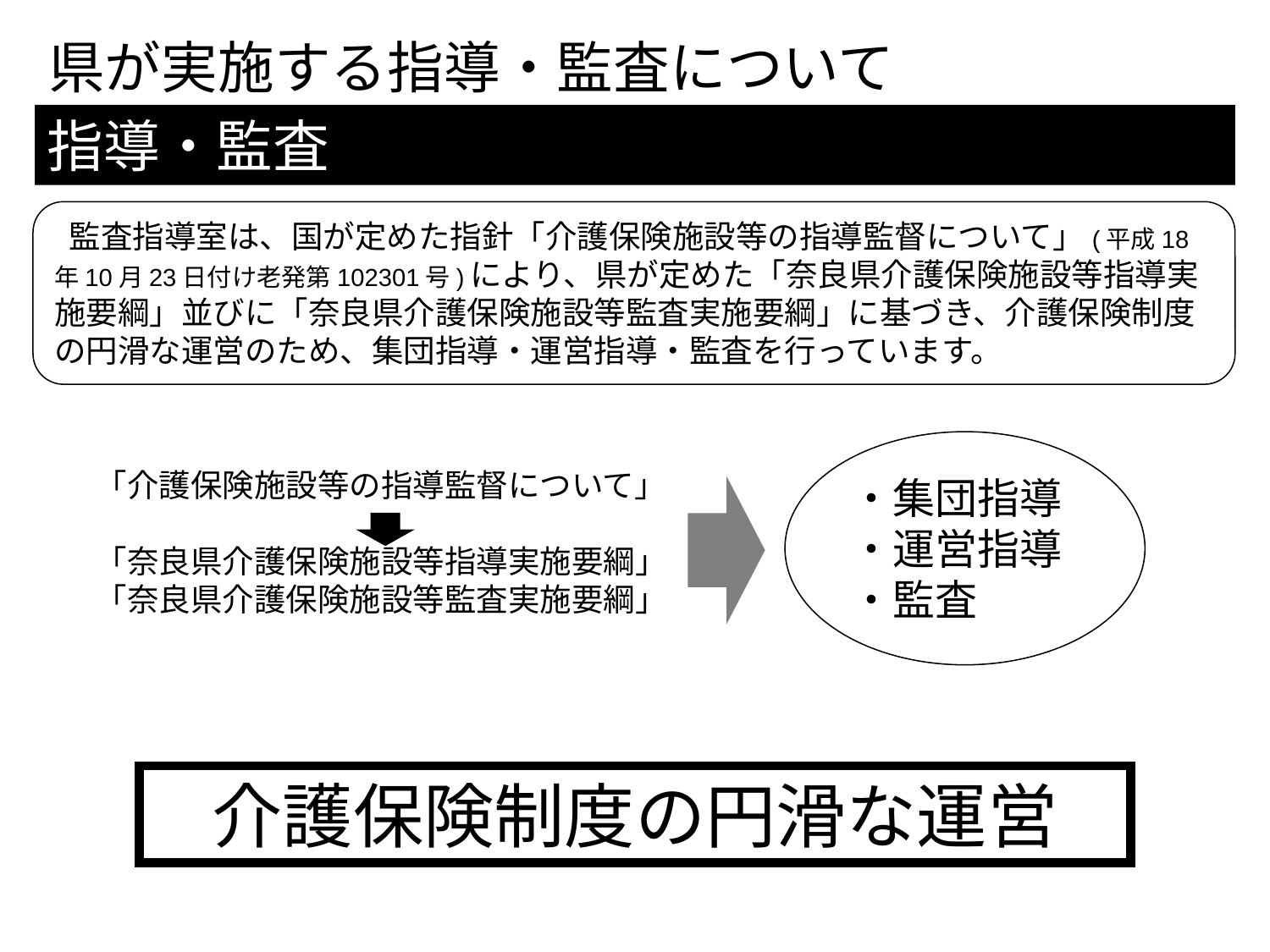

県が実施する指導・監査について
指導・監査
 監査指導室は、国が定めた指針「介護保険施設等の指導監督について」(平成18年10月23日付け老発第102301号)により、県が定めた「奈良県介護保険施設等指導実施要綱」並びに「奈良県介護保険施設等監査実施要綱」に基づき、介護保険制度の円滑な運営のため、集団指導・運営指導・監査を行っています。
・集団指導
・運営指導
・監査
「介護保険施設等の指導監督について」

「奈良県介護保険施設等指導実施要綱」
「奈良県介護保険施設等監査実施要綱」

介護保険制度の円滑な運営